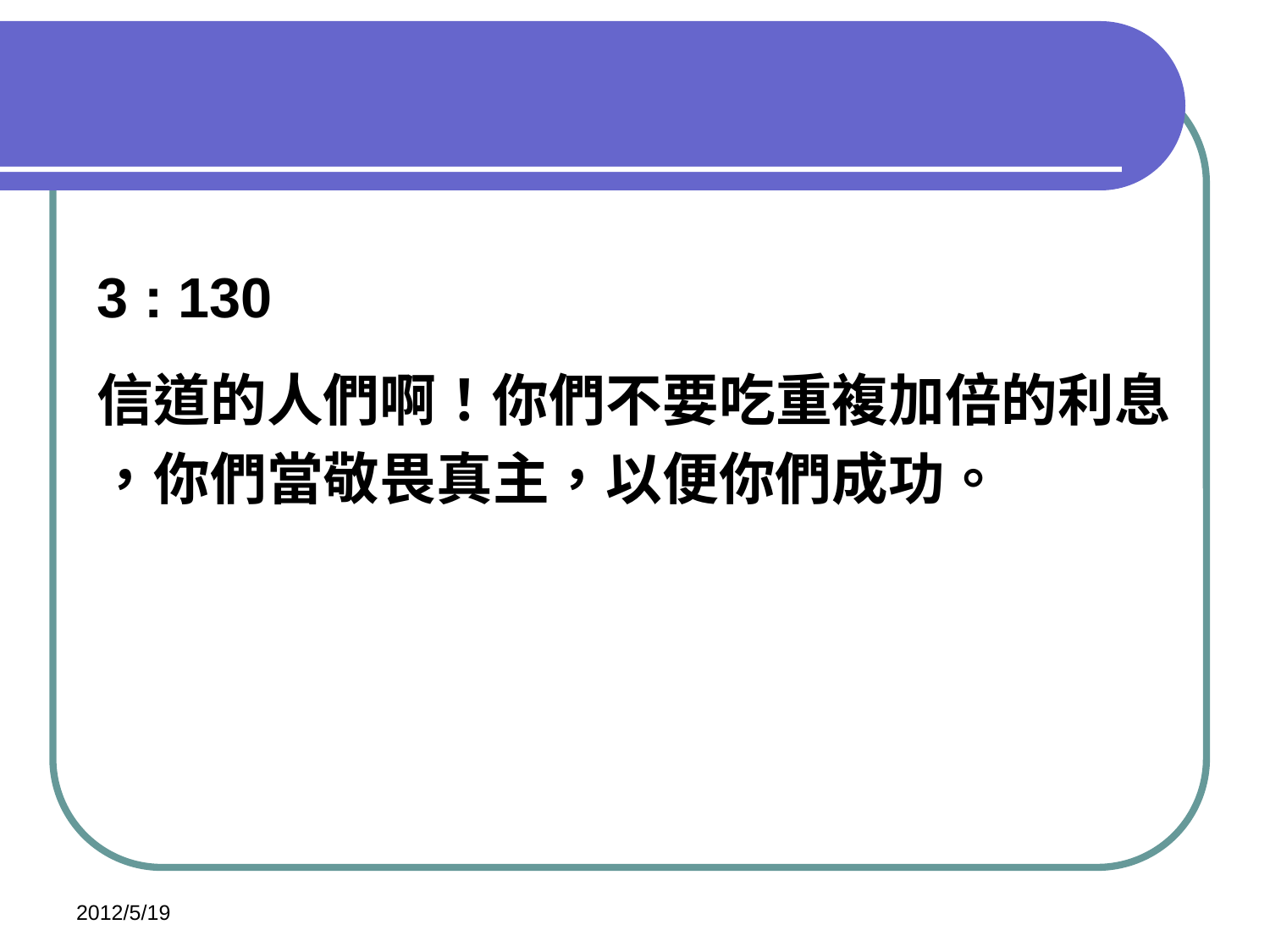

#

3 : 130

信道的人們啊！你們不要吃重複加倍的利息
，你們當敬畏真主，以便你們成功。

2012/5/19